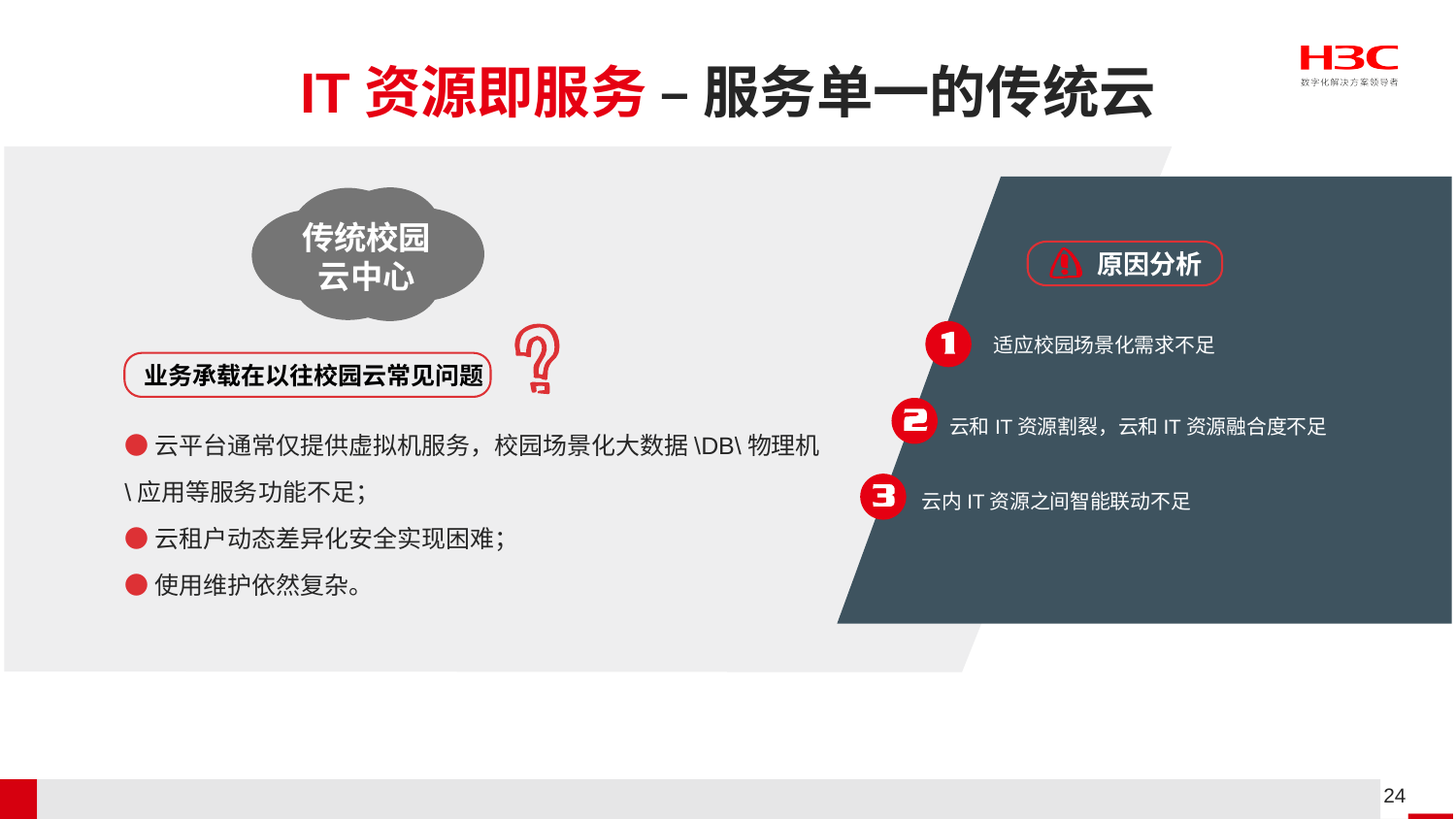

# IT资源即服务 – 服务单一的传统云

传统校园
云中心

原因分析

适应校园场景化需求不足

业务承载在以往校园云常见问题

●云平台通常仅提供虚拟机服务，校园场景化大数据\DB\物理机\应用等服务功能不足；
●云租户动态差异化安全实现困难；
●使用维护依然复杂。
云和IT资源割裂，云和IT资源融合度不足

云内IT资源之间智能联动不足